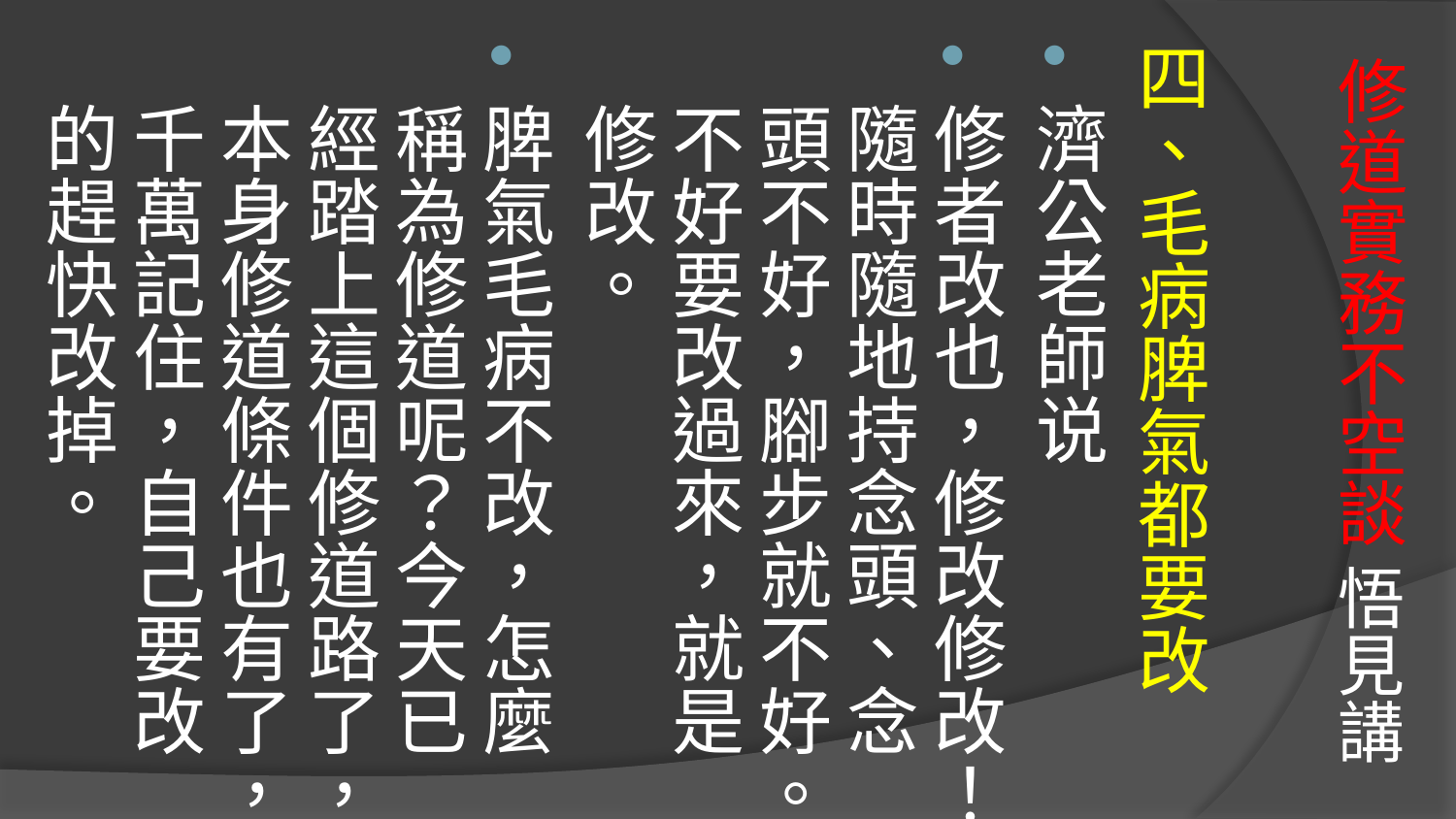

四、毛病脾氣都要改
濟公老師说
修者改也，修改修改！隨時隨地持念頭、念頭不好，腳步就不好。不好要改過來，就是修改。
脾氣毛病不改，怎麼稱為修道呢？今天已經踏上這個修道路了，本身修道條件也有了，千萬記住，自己要改的趕快改掉。
# 修道實務不空談 悟見講